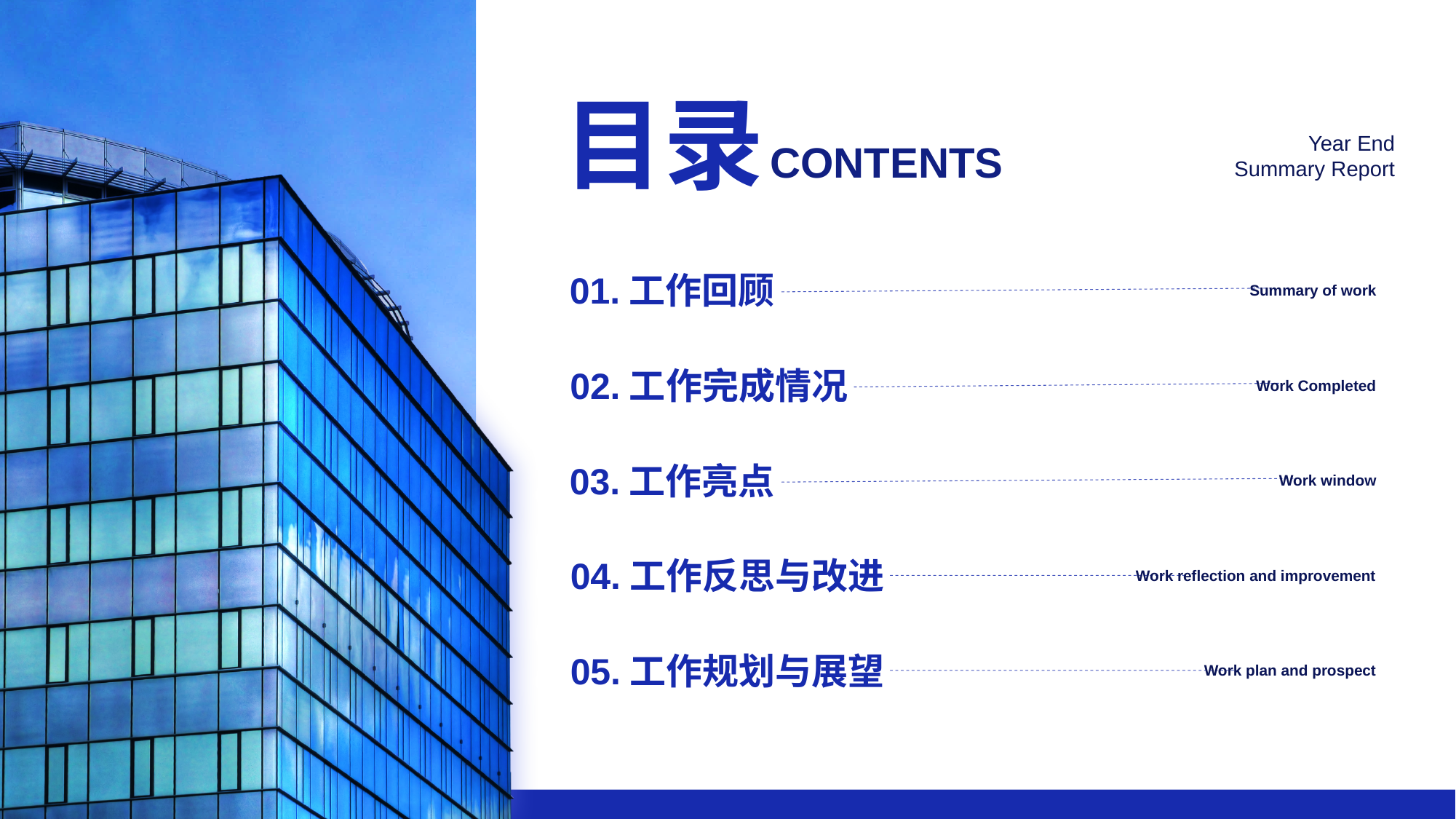

目录
CONTENTS
Year End
Summary Report
01.工作回顾
Summary of work
02.工作完成情况
Work Completed
03.工作亮点
Work window
04.工作反思与改进
Work reflection and improvement
05.工作规划与展望
Work plan and prospect